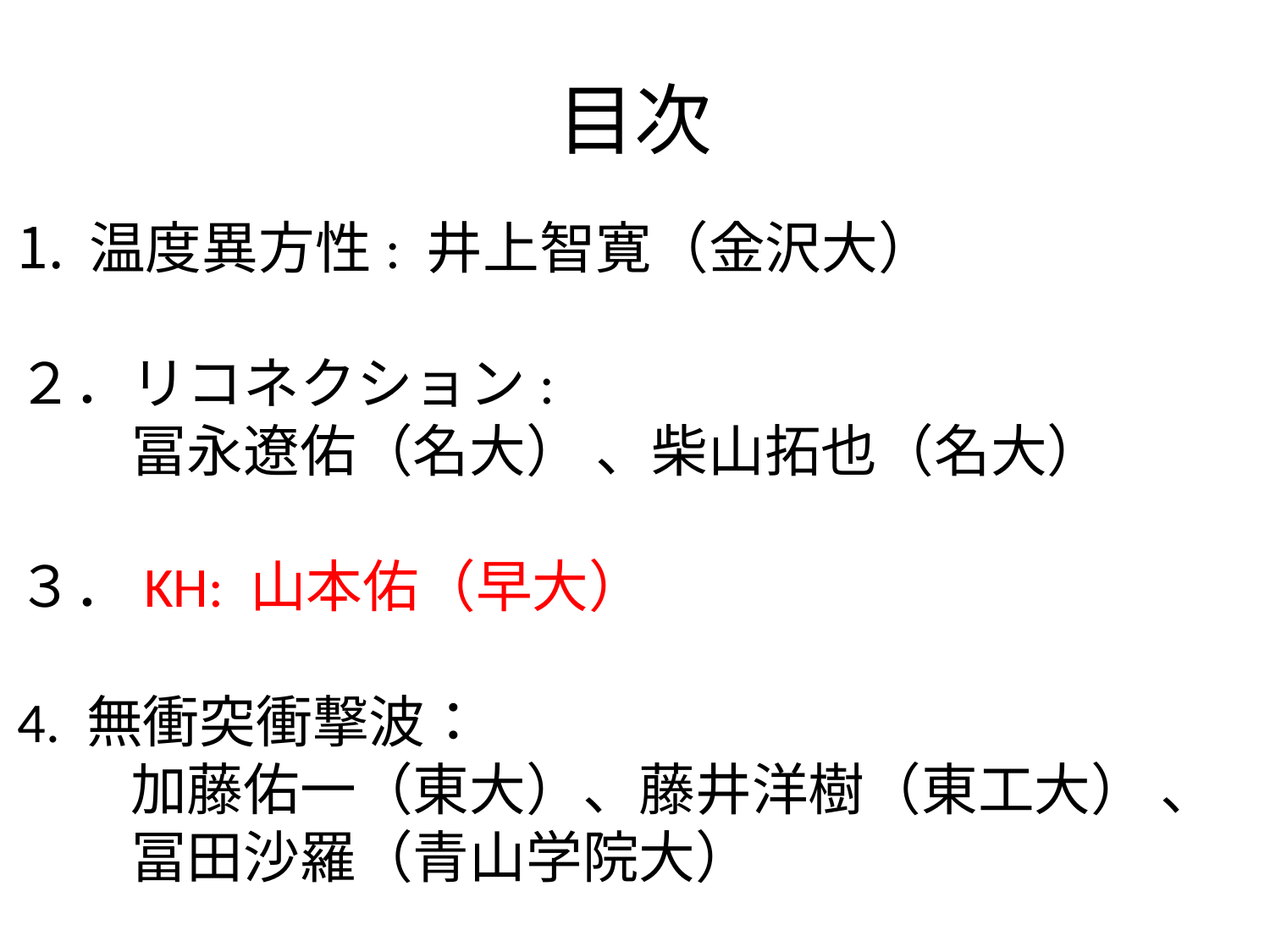

# 目次
温度異方性: 井上智寛（金沢大）

２．リコネクション:
　　冨永遼佑（名大） 、柴山拓也（名大）

３．KH: 山本佑（早大）

4. 無衝突衝撃波：
　　加藤佑一（東大）、藤井洋樹（東工大） 、
　　冨田沙羅（青山学院大）